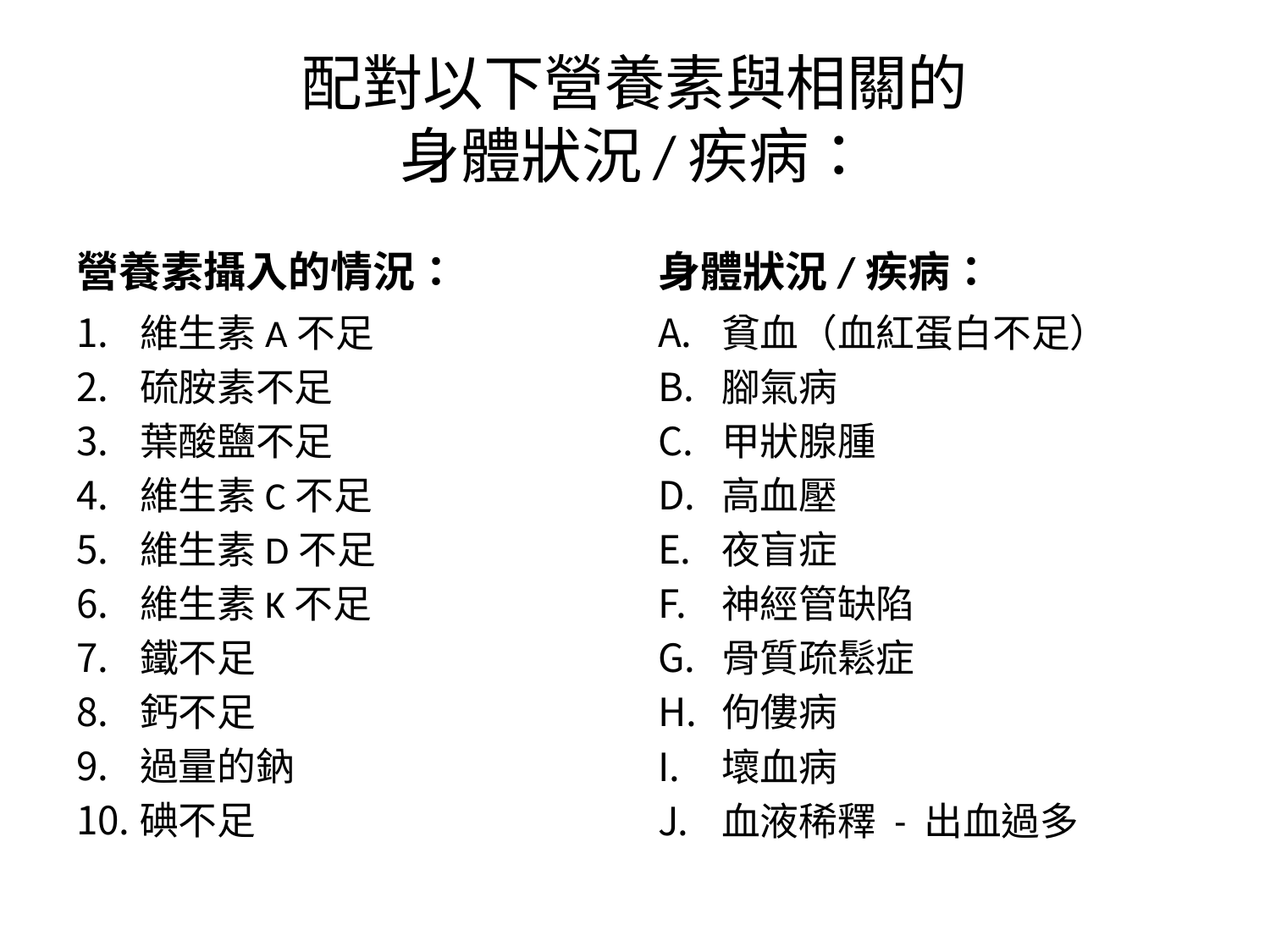

# 配對以下營養素與相關的 身體狀況/疾病：
營養素攝入的情況：
身體狀況/疾病：
維生素A不足
硫胺素不足
葉酸鹽不足
維生素C不足
維生素D不足
維生素K不足
鐵不足
鈣不足
過量的鈉
碘不足
貧血（血紅蛋白不足）
腳氣病
甲狀腺腫
高血壓
夜盲症
神經管缺陷
骨質疏鬆症
佝僂病
壞血病
血液稀釋 - 出血過多